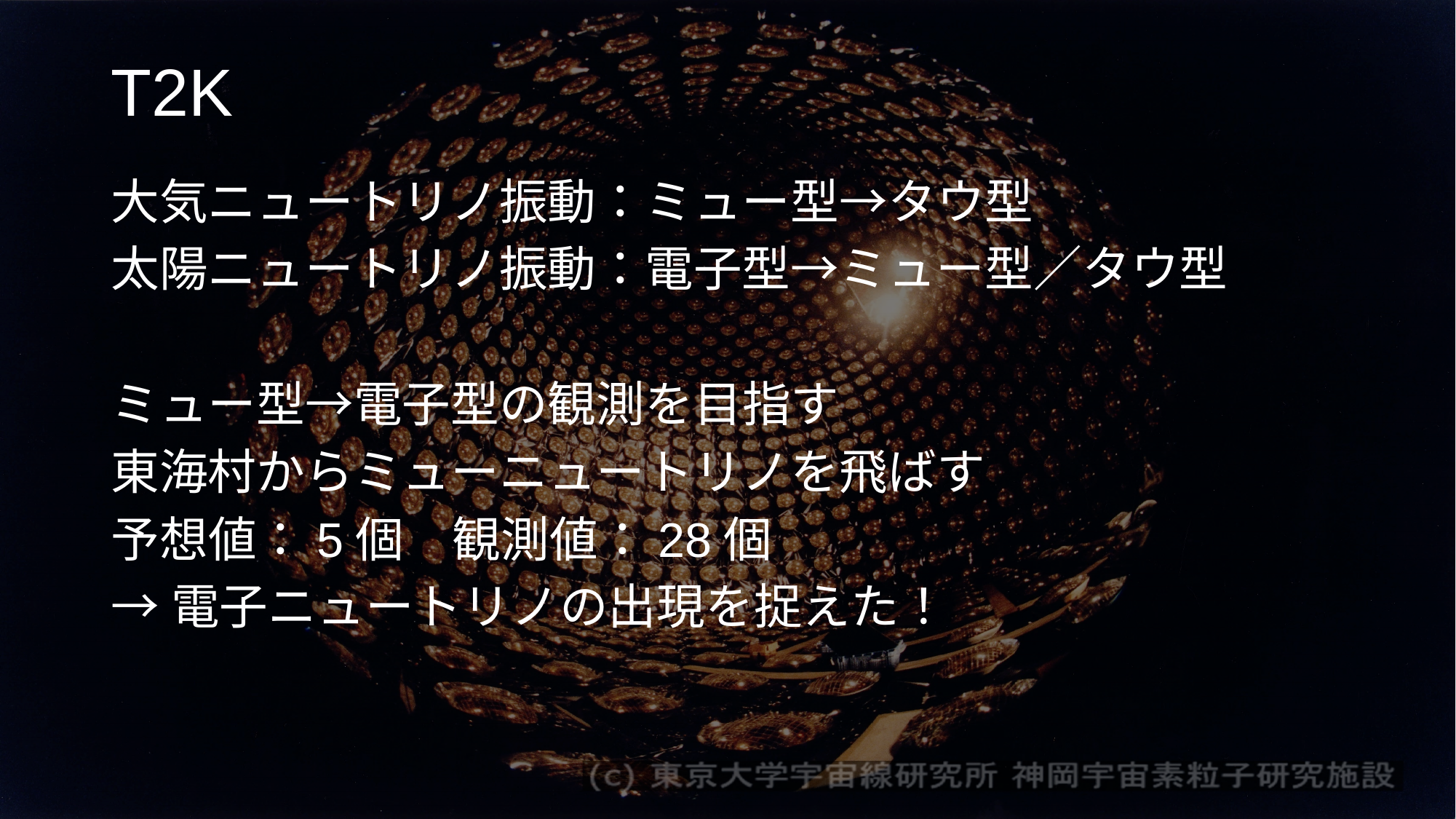

# T2K
大気ニュートリノ振動：ミュー型→タウ型
太陽ニュートリノ振動：電子型→ミュー型／タウ型

ミュー型→電子型の観測を目指す
東海村からミューニュートリノを飛ばす
予想値：5個　観測値：28個
→電子ニュートリノの出現を捉えた！